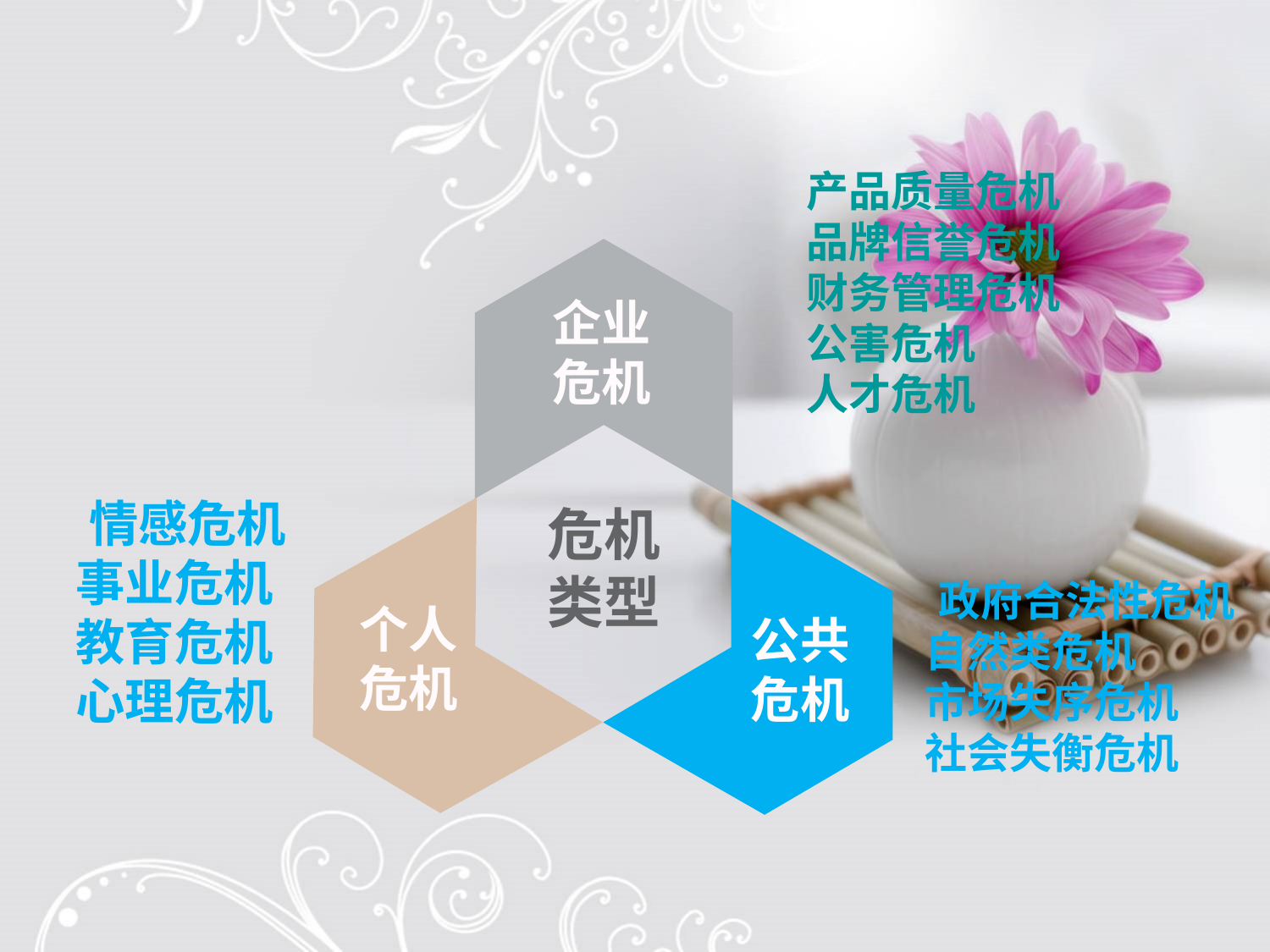

产品质量危机
品牌信誉危机
财务管理危机
公害危机
人才危机

企业
危机
 情感危机
事业危机
教育危机
心理危机

危机
类型

 政府合法性危机
自然类危机
市场失序危机
社会失衡危机
个人危机
公共危机